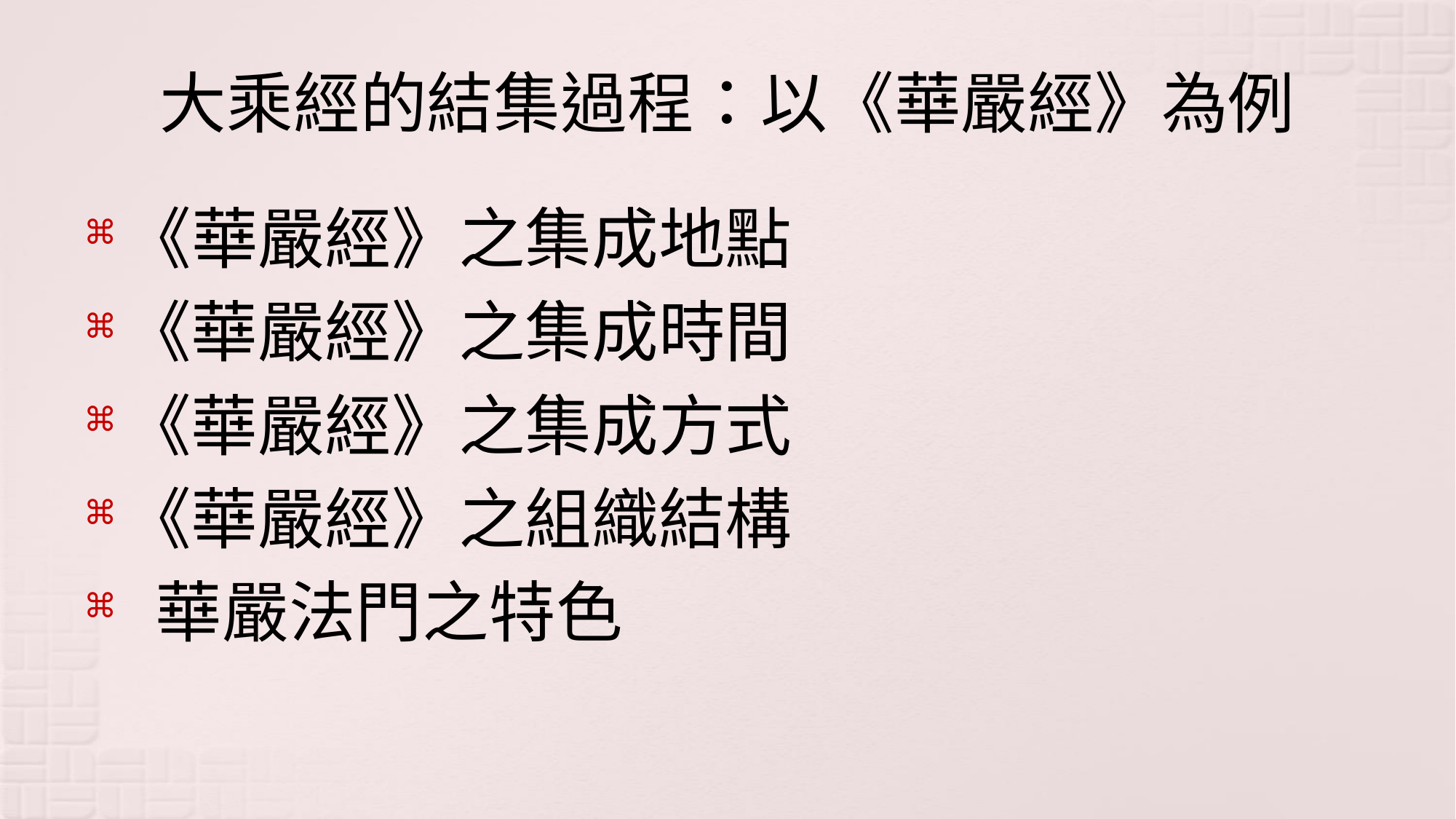

# 大乘經的結集過程：以《華嚴經》為例
《華嚴經》之集成地點
《華嚴經》之集成時間
《華嚴經》之集成方式
《華嚴經》之組織結構
 華嚴法門之特色